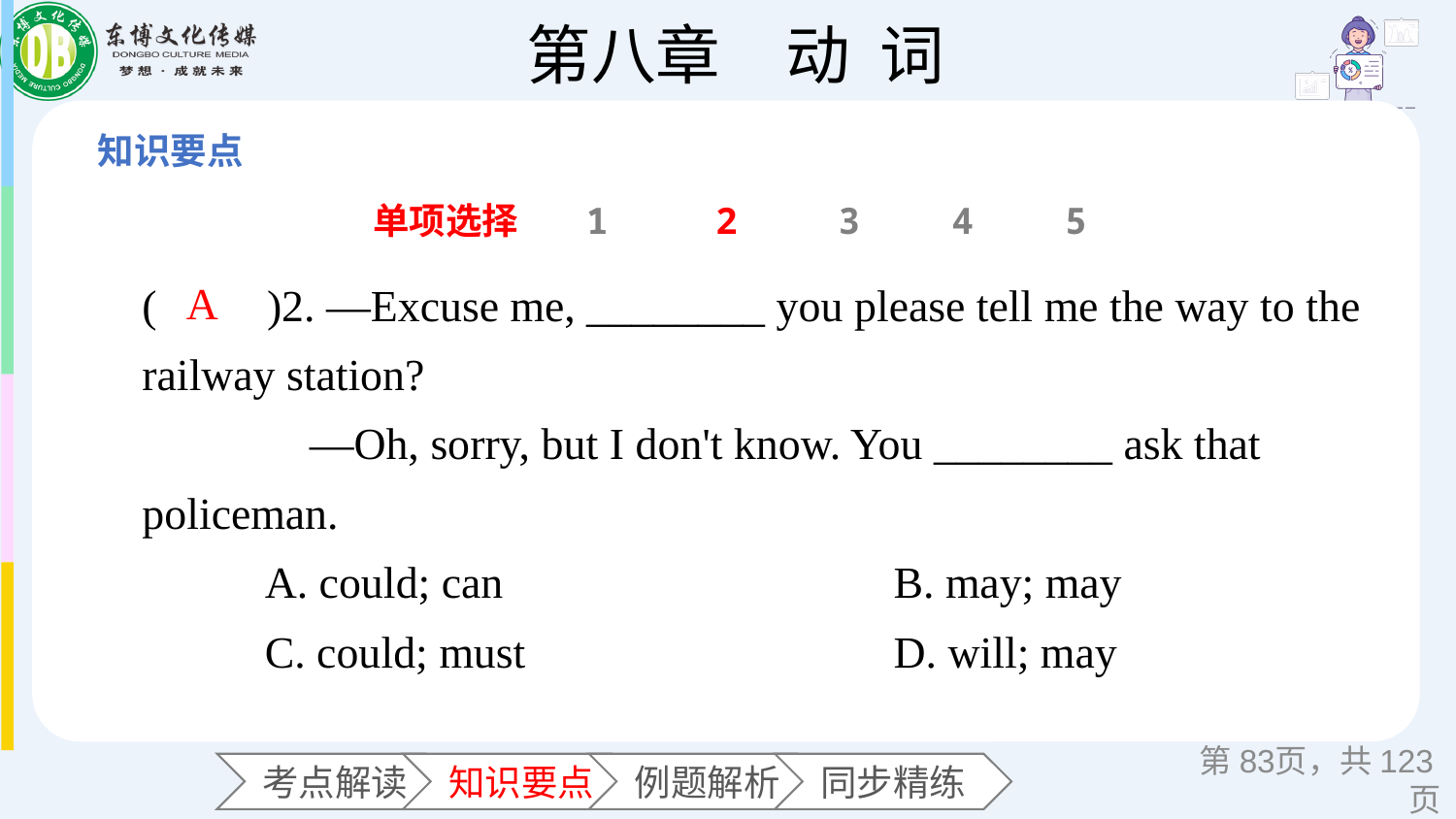

单项选择
1
2
3
4
5
(　　)2. —Excuse me, ________ you please tell me the way to the railway station?
               —Oh, sorry, but I don't know. You ________ ask that policeman.
           A. could; can                                   B. may; may
           C. could; must                                 D. will; may
A
第83页，共123页